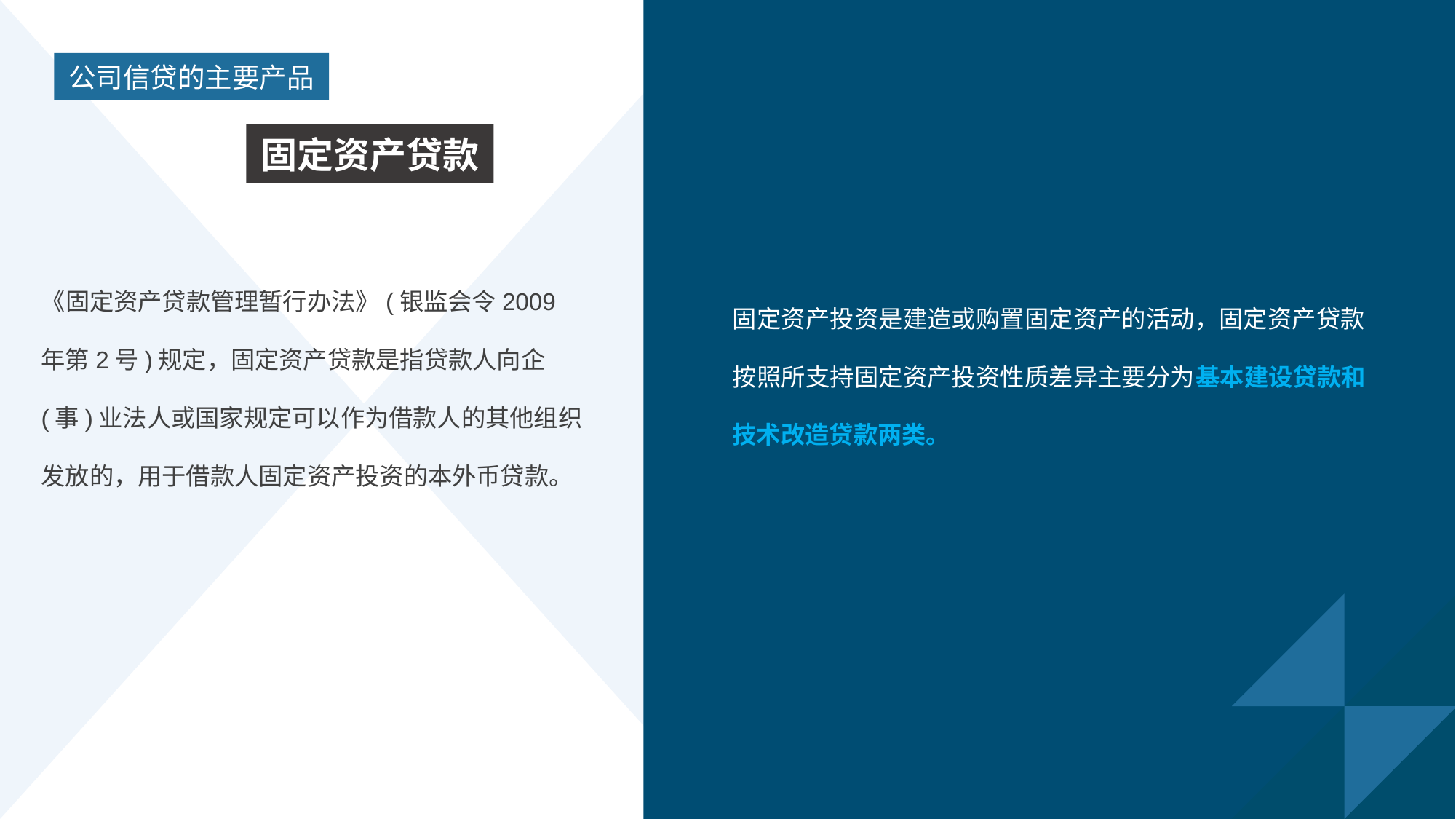

公司信贷的主要产品
固定资产贷款
《固定资产贷款管理暂行办法》(银监会令2009年第2号)规定，固定资产贷款是指贷款人向企(事)业法人或国家规定可以作为借款人的其他组织发放的，用于借款人固定资产投资的本外币贷款。
固定资产投资是建造或购置固定资产的活动，固定资产贷款按照所支持固定资产投资性质差异主要分为基本建设贷款和技术改造贷款两类。